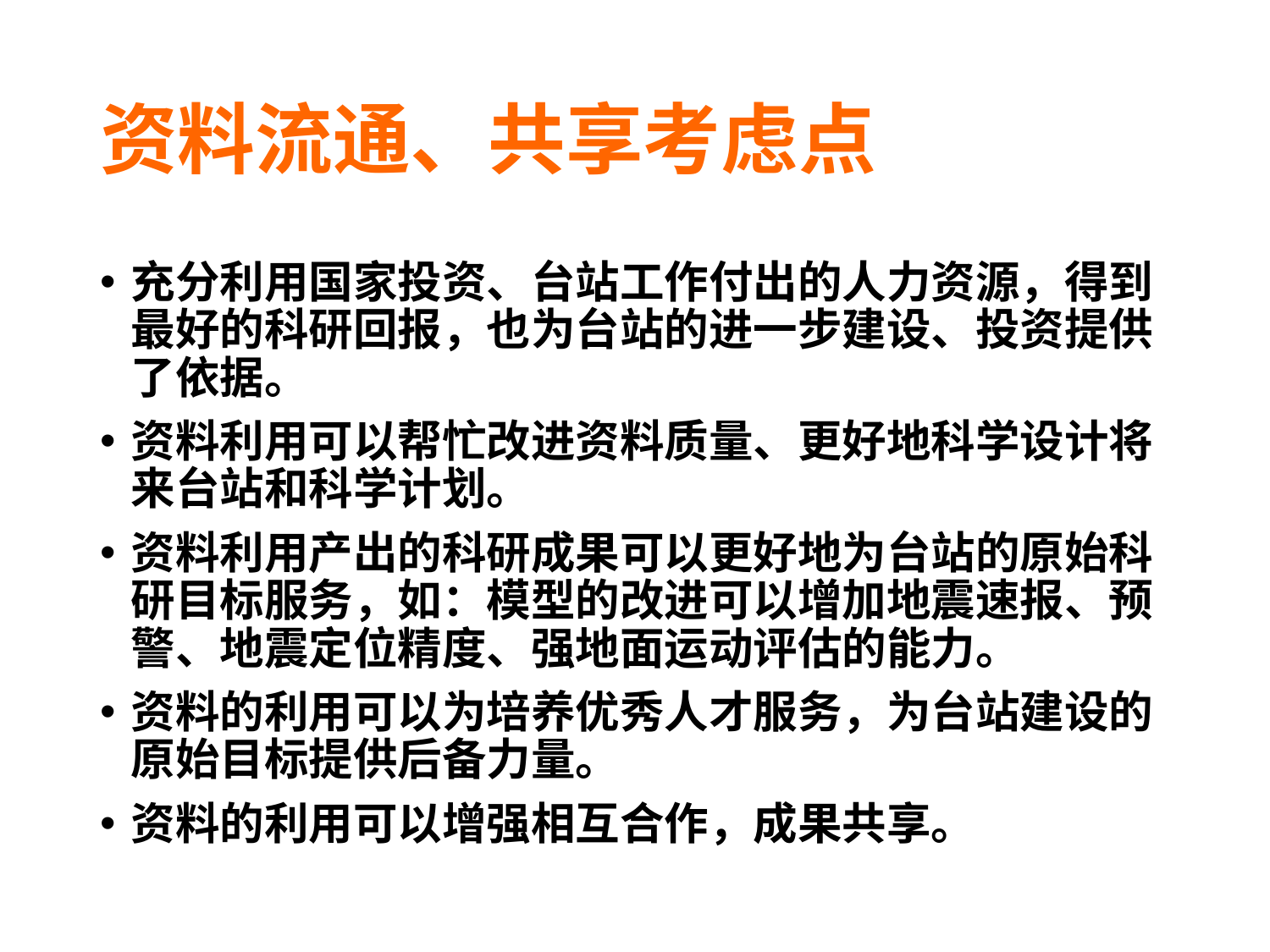

# 资料流通、共享考虑点
充分利用国家投资、台站工作付出的人力资源，得到最好的科研回报，也为台站的进一步建设、投资提供了依据。
资料利用可以帮忙改进资料质量、更好地科学设计将来台站和科学计划。
资料利用产出的科研成果可以更好地为台站的原始科研目标服务，如：模型的改进可以增加地震速报、预警、地震定位精度、强地面运动评估的能力。
资料的利用可以为培养优秀人才服务，为台站建设的原始目标提供后备力量。
资料的利用可以增强相互合作，成果共享。